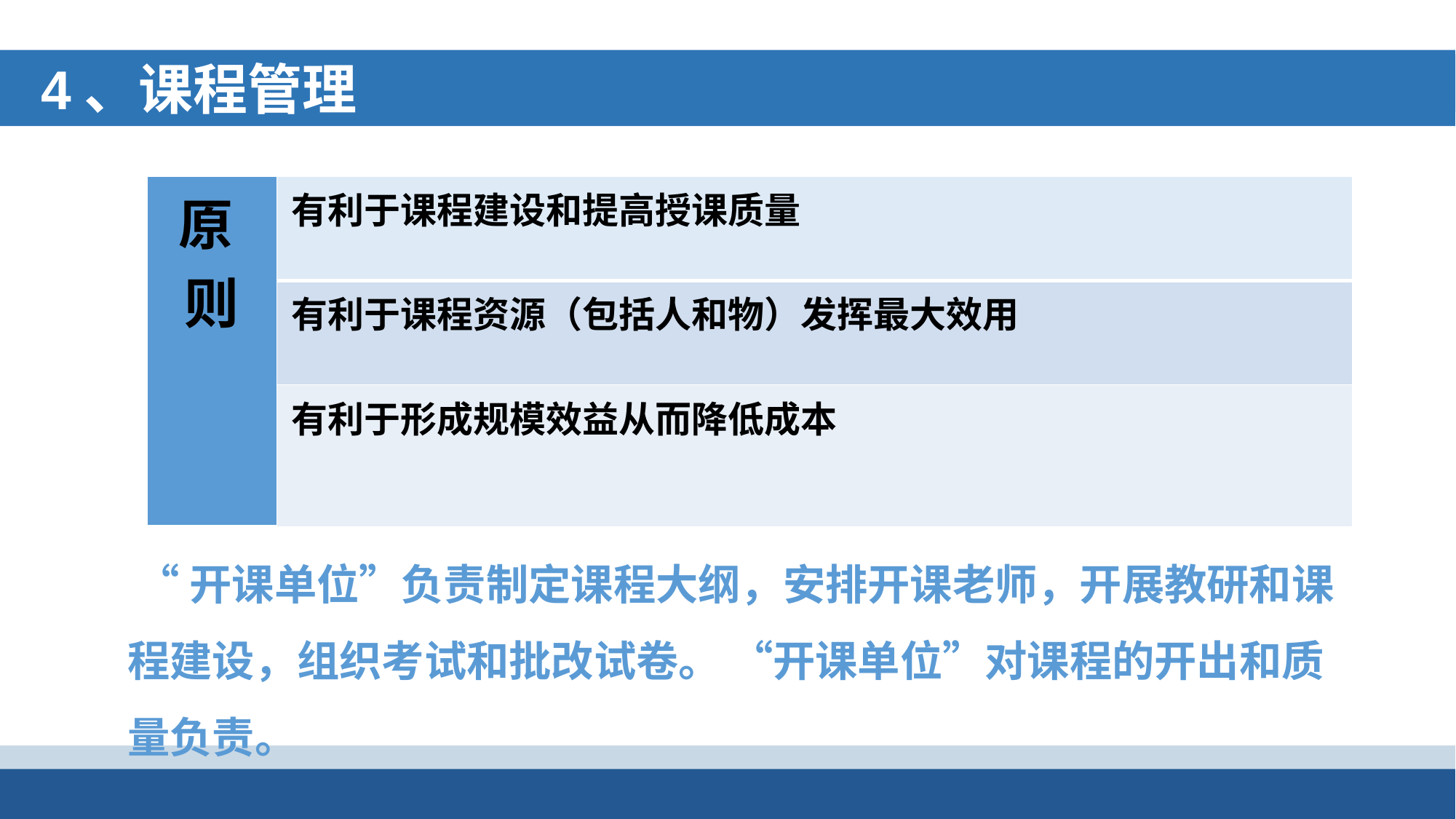

4、课程管理
| 原 则 | 有利于课程建设和提高授课质量 |
| --- | --- |
|  | 有利于课程资源（包括人和物）发挥最大效用 |
|  | 有利于形成规模效益从而降低成本 |
 “开课单位”负责制定课程大纲，安排开课老师，开展教研和课程建设，组织考试和批改试卷。 “开课单位”对课程的开出和质量负责。